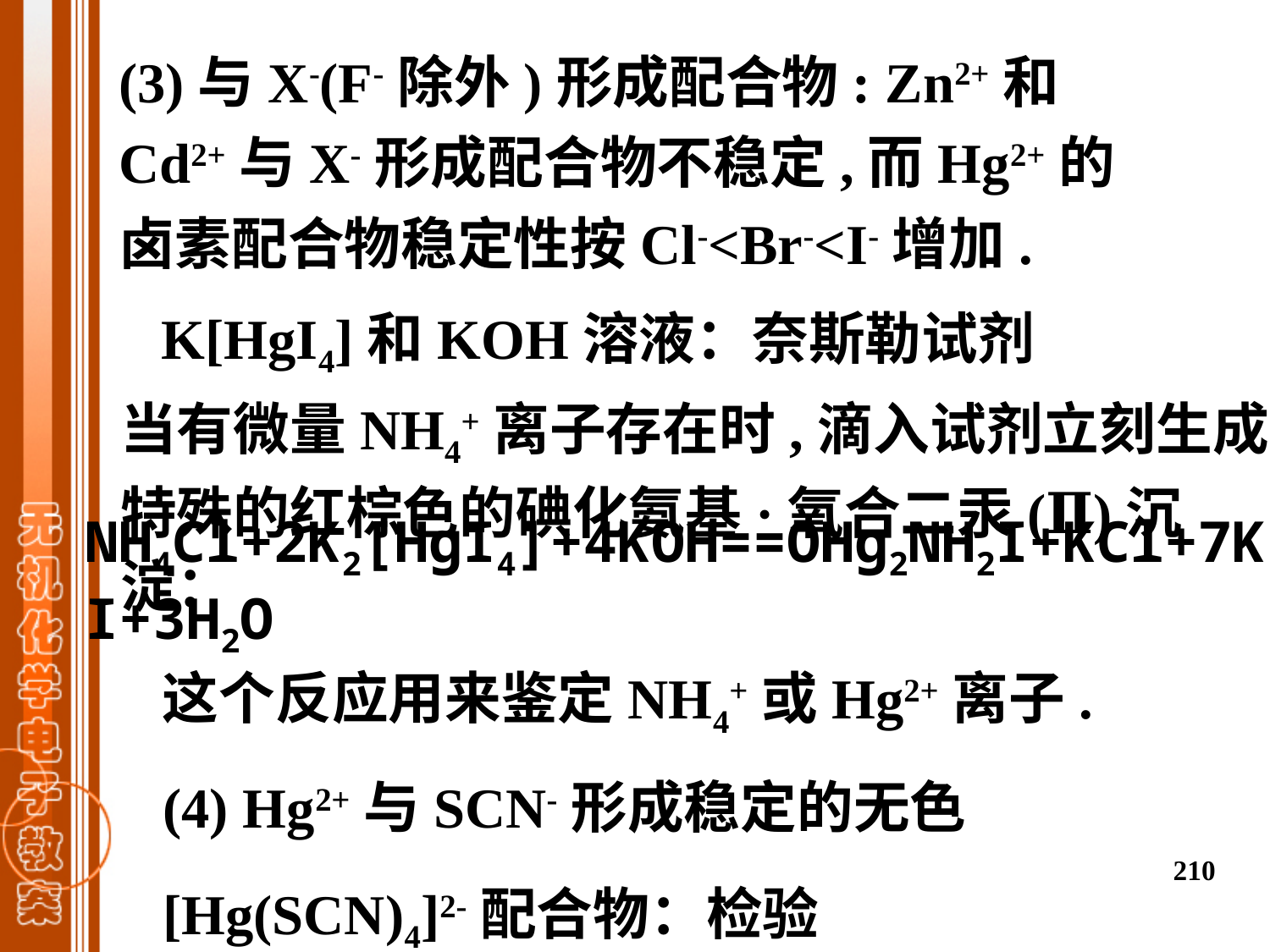

(3)与X-(F-除外)形成配合物: Zn2+和Cd2+与X-形成配合物不稳定,而Hg2+的卤素配合物稳定性按Cl-<Br-<I-增加.
   K[HgI4]和KOH溶液：奈斯勒试剂
当有微量NH4+离子存在时,滴入试剂立刻生成特殊的红棕色的碘化氨基·氧合二汞(Ⅱ)沉淀：
NH4Cl+2K2[HgI4]+4KOH==OHg2NH2I+KCl+7KI+3H2O
这个反应用来鉴定NH4+或Hg2+离子.
(4) Hg2+与SCN-形成稳定的无色[Hg(SCN)4]2-配合物：检验Zn2+。
210